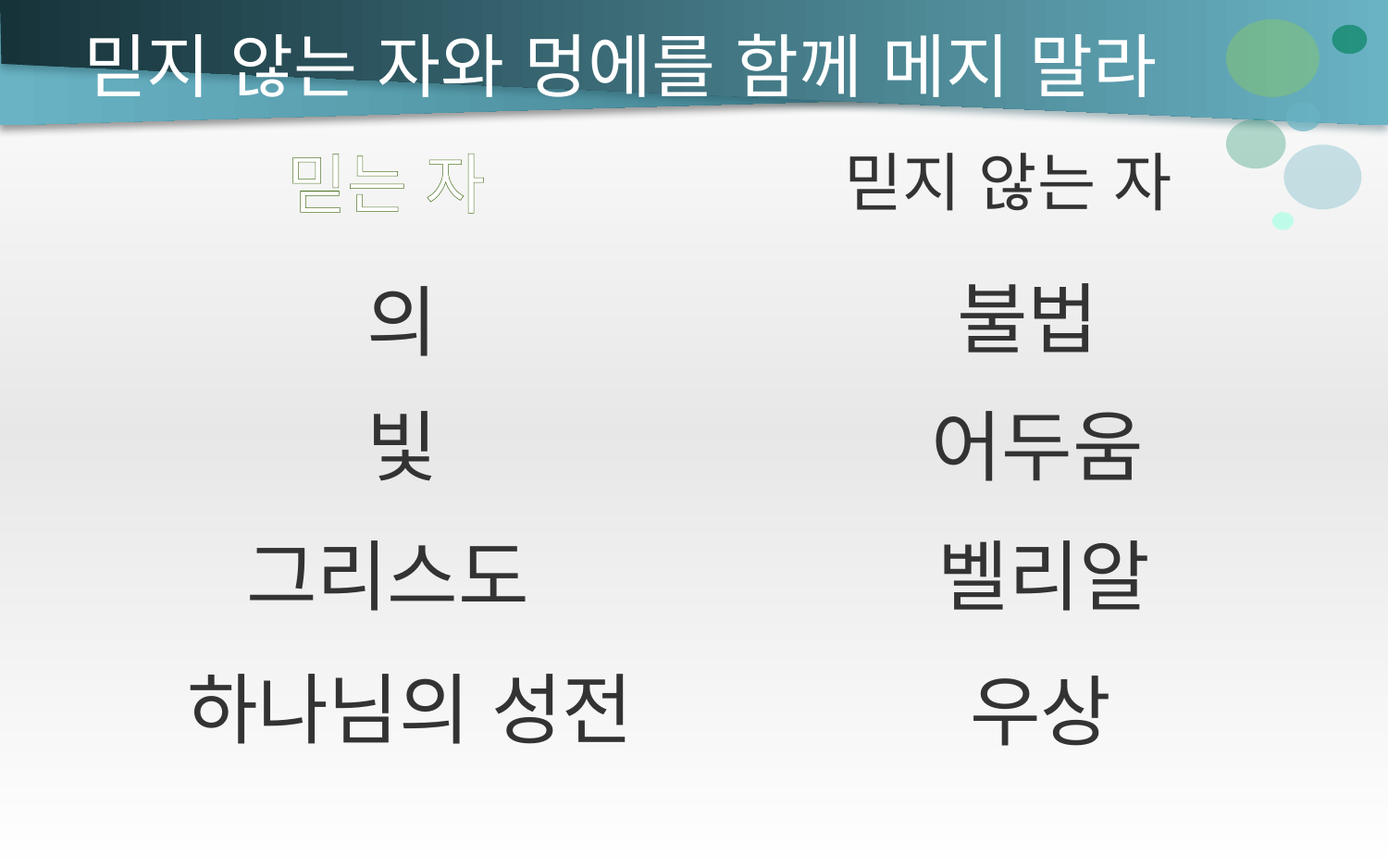

# 믿지 않는 자와 멍에를 함께 메지 말라
믿는 자
믿지 않는 자

불법

의

빛
어두움
그리스도
벨리알
하나님의 성전
우상